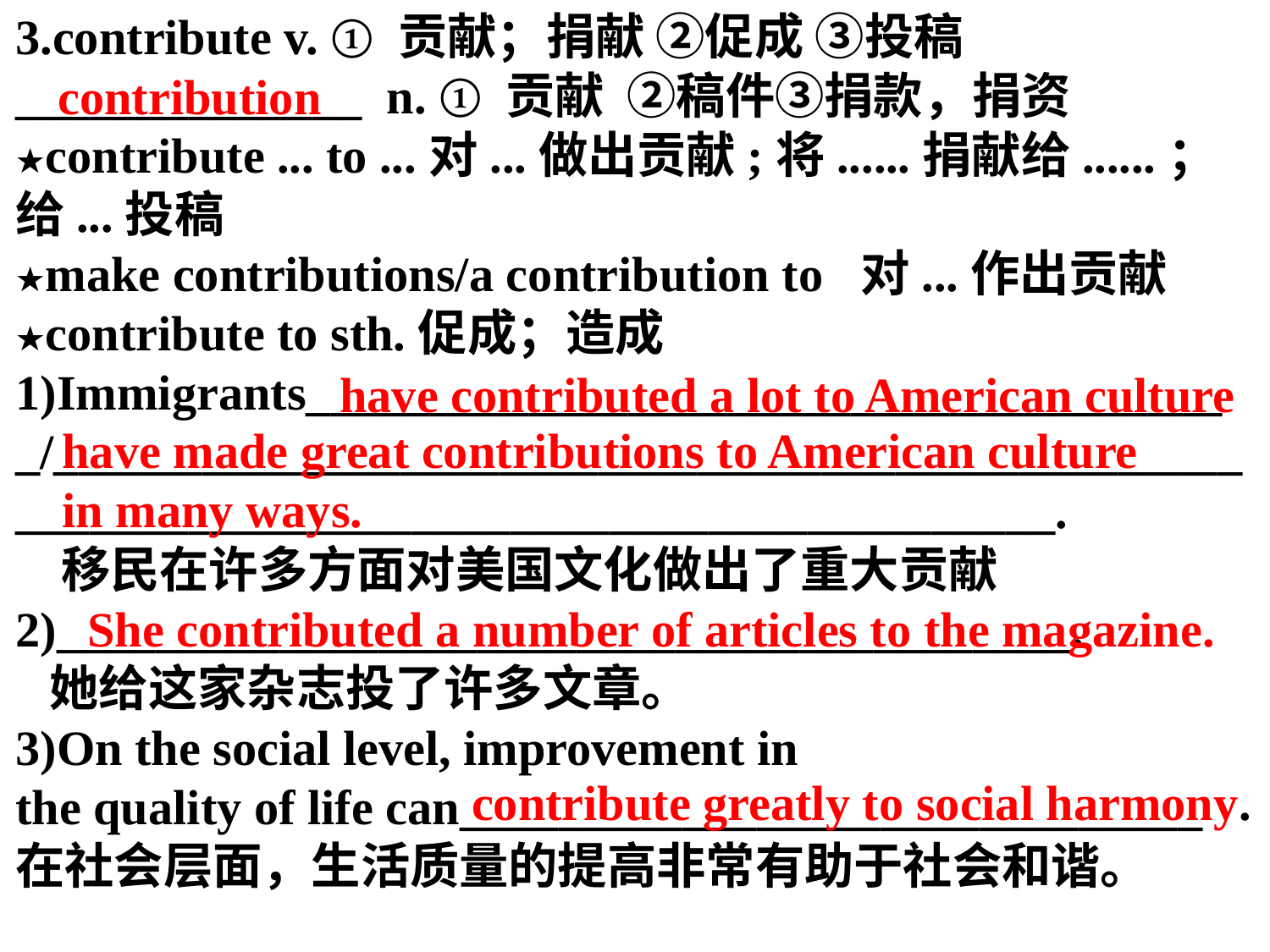

3.contribute v. ① 贡献；捐献 ②促成 ③投稿
______________  n. ① 贡献  ②稿件③捐款，捐资
★contribute ... to ...对...做出贡献;将......捐献给......；给...投稿
★make contributions/a contribution to  对...作出贡献
★contribute to sth.促成；造成
1)Immigrants_____________________________________ _/__________________________________________________________________________________________.
   移民在许多方面对美国文化做出了重大贡献
2)_________________________________________.
  她给这家杂志投了许多文章。
3)On the social level, improvement in the quality of life can______________________________  在社会层面，生活质量的提高非常有助于社会和谐。
contribution
have contributed a lot to American culture
have made great contributions to American culture
in many ways.
She contributed a number of articles to the magazine.
contribute greatly to social harmony.